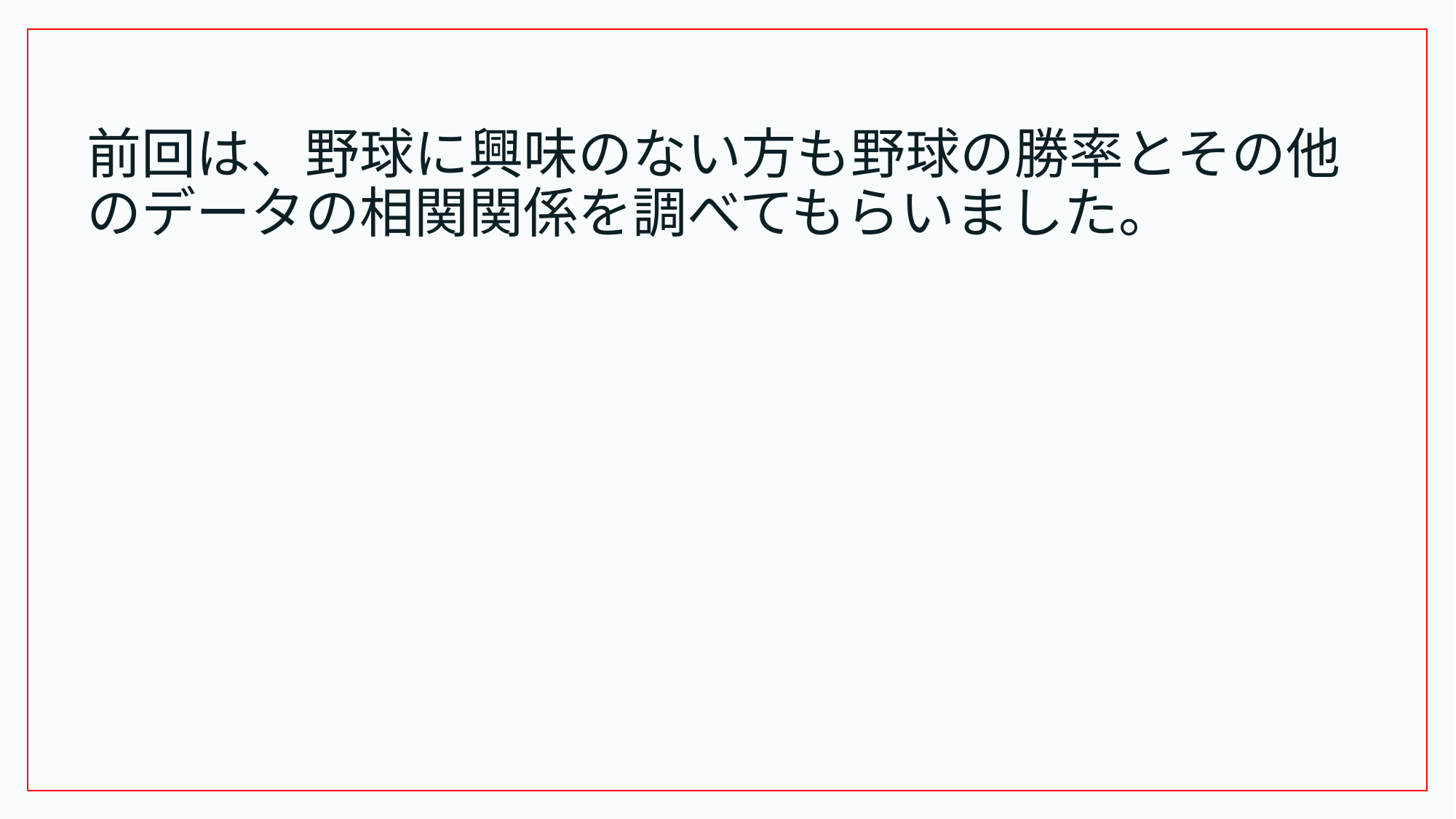

# 前回は、野球に興味のない方も野球の勝率とその他のデータの相関関係を調べてもらいました。